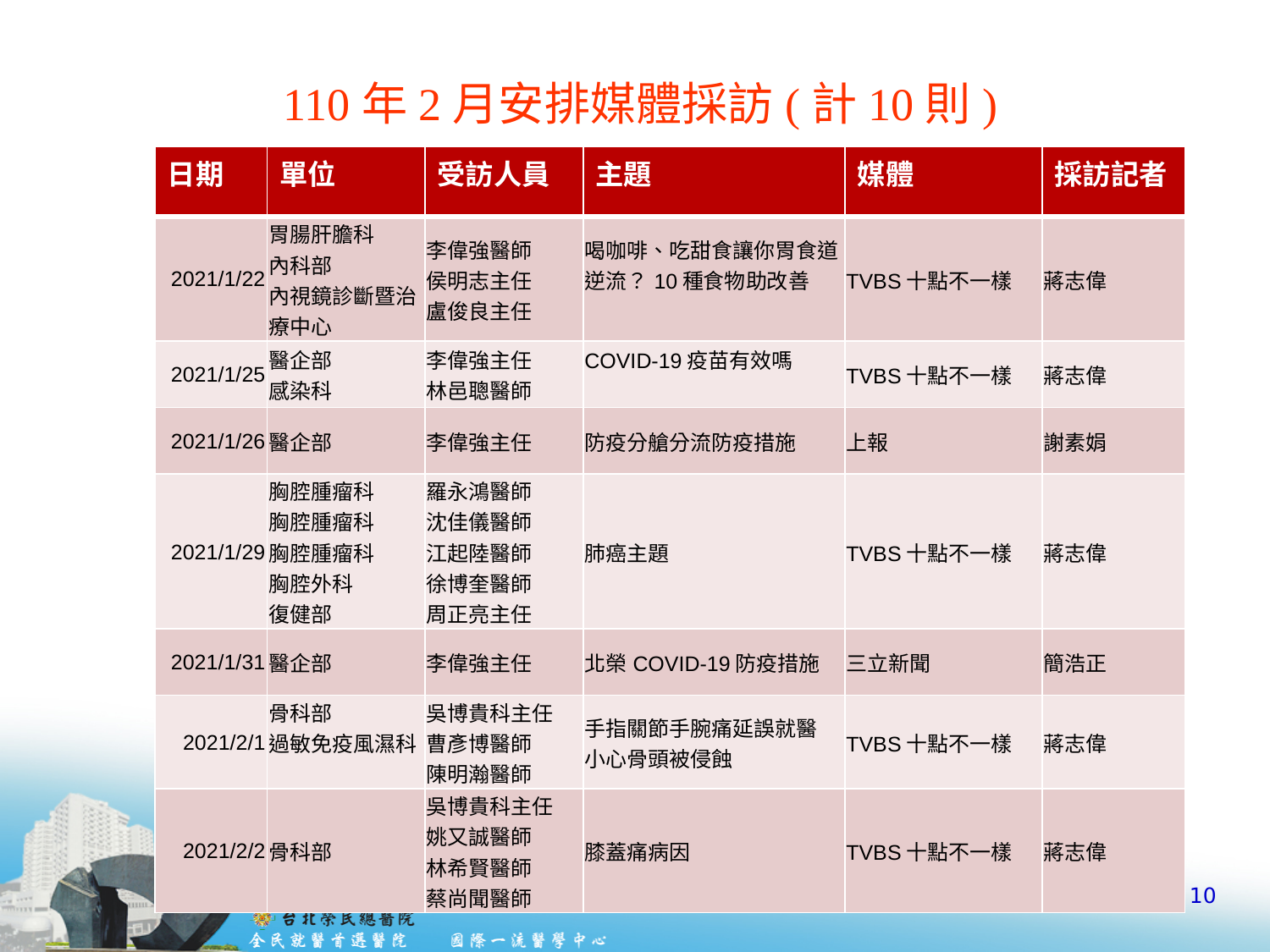

# 110年2月安排媒體採訪(計10則)
| 日期 | 單位 | 受訪人員 | 主題 | 媒體 | 採訪記者 |
| --- | --- | --- | --- | --- | --- |
| 2021/1/22 | 胃腸肝膽科 內科部 內視鏡診斷暨治療中心 | 李偉強醫師 侯明志主任 盧俊良主任 | 喝咖啡、吃甜食讓你胃食道逆流？10種食物助改善 | TVBS十點不一樣 | 蔣志偉 |
| 2021/1/25 | 醫企部 感染科 | 李偉強主任 林邑聰醫師 | COVID-19疫苗有效嗎 | TVBS十點不一樣 | 蔣志偉 |
| 2021/1/26 | 醫企部 | 李偉強主任 | 防疫分艙分流防疫措施 | 上報 | 謝素娟 |
| 2021/1/29 | 胸腔腫瘤科 胸腔腫瘤科 胸腔腫瘤科 胸腔外科 復健部 | 羅永鴻醫師 沈佳儀醫師 江起陸醫師 徐博奎醫師 周正亮主任 | 肺癌主題 | TVBS十點不一樣 | 蔣志偉 |
| 2021/1/31 | 醫企部 | 李偉強主任 | 北榮COVID-19防疫措施 | 三立新聞 | 簡浩正 |
| 2021/2/1 | 骨科部 過敏免疫風濕科 | 吳博貴科主任 曹彥博醫師 陳明瀚醫師 | 手指關節手腕痛延誤就醫 小心骨頭被侵蝕 | TVBS十點不一樣 | 蔣志偉 |
| 2021/2/2 | 骨科部 | 吳博貴科主任 姚又誠醫師 林希賢醫師 蔡尚聞醫師 | 膝蓋痛病因 | TVBS十點不一樣 | 蔣志偉 |
10